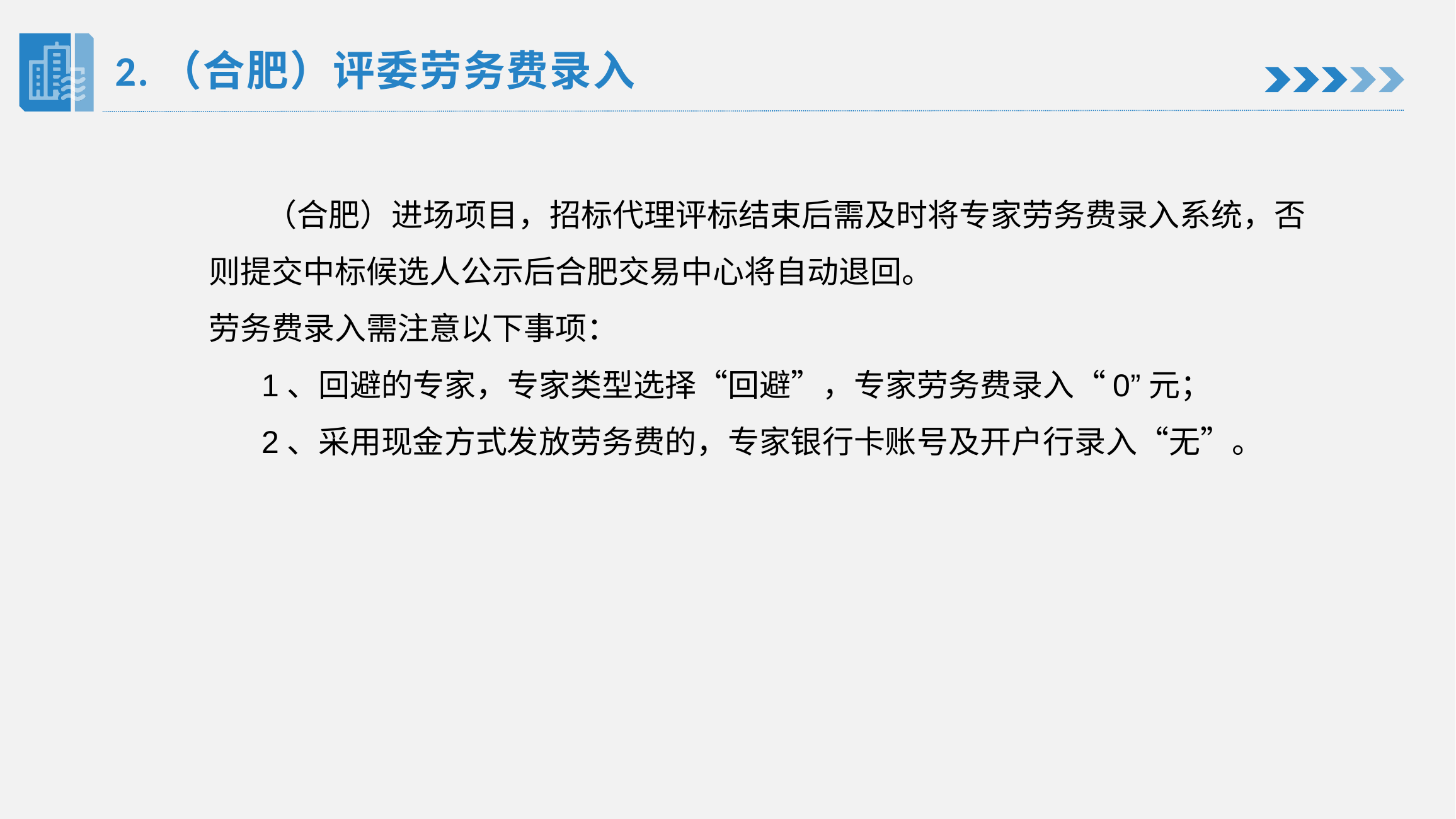

2.（合肥）评委劳务费录入
       （合肥）进场项目，招标代理评标结束后需及时将专家劳务费录入系统，否则提交中标候选人公示后合肥交易中心将自动退回。
劳务费录入需注意以下事项：
      1、回避的专家，专家类型选择“回避”，专家劳务费录入“0”元；
      2、采用现金方式发放劳务费的，专家银行卡账号及开户行录入“无”。